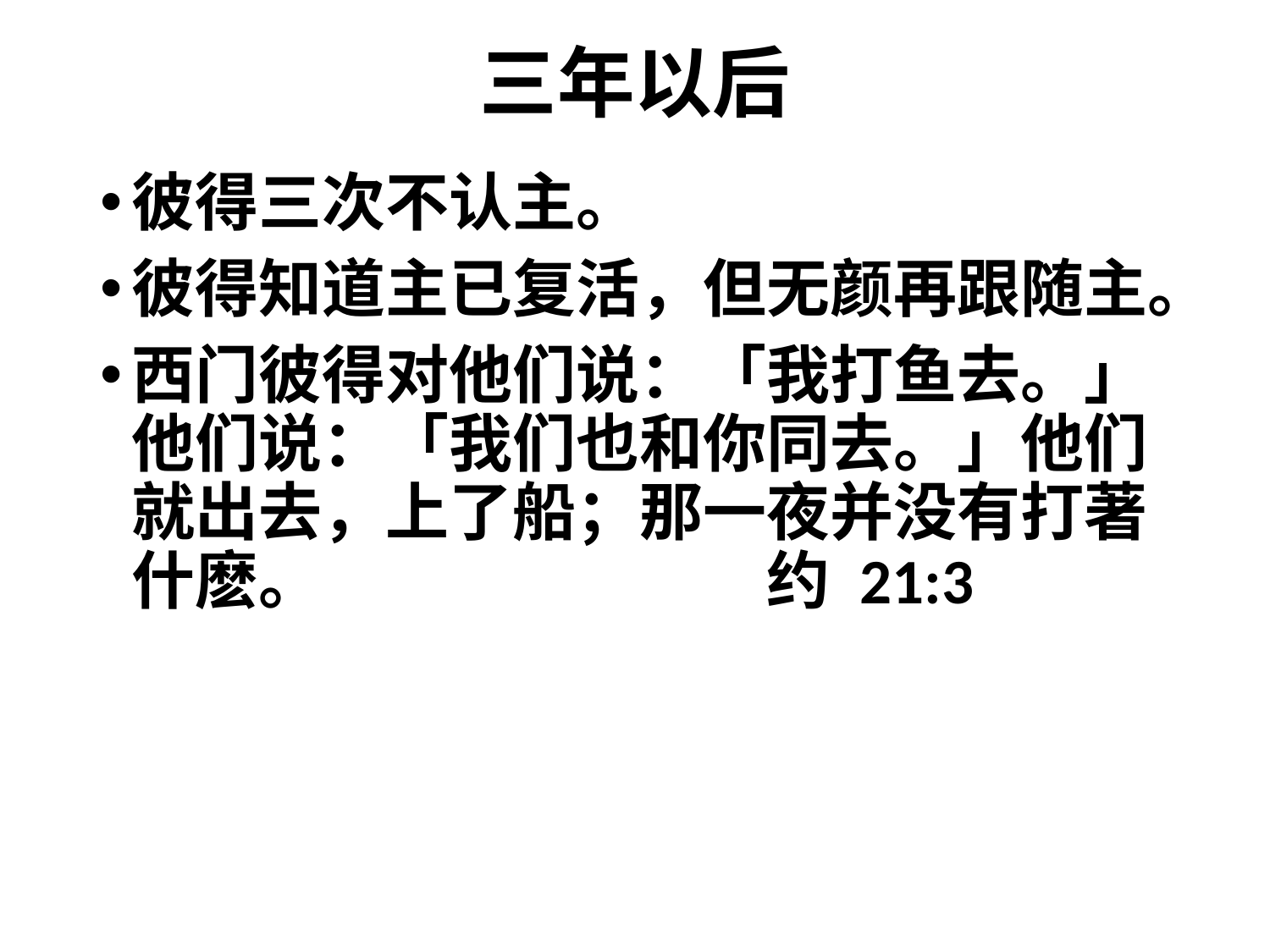

# 三年以后
彼得三次不认主。
彼得知道主已复活，但无颜再跟随主。
西门彼得对他们说：「我打鱼去。」他们说：「我们也和你同去。」他们就出去，上了船；那一夜并没有打著什麽。				约 21:3